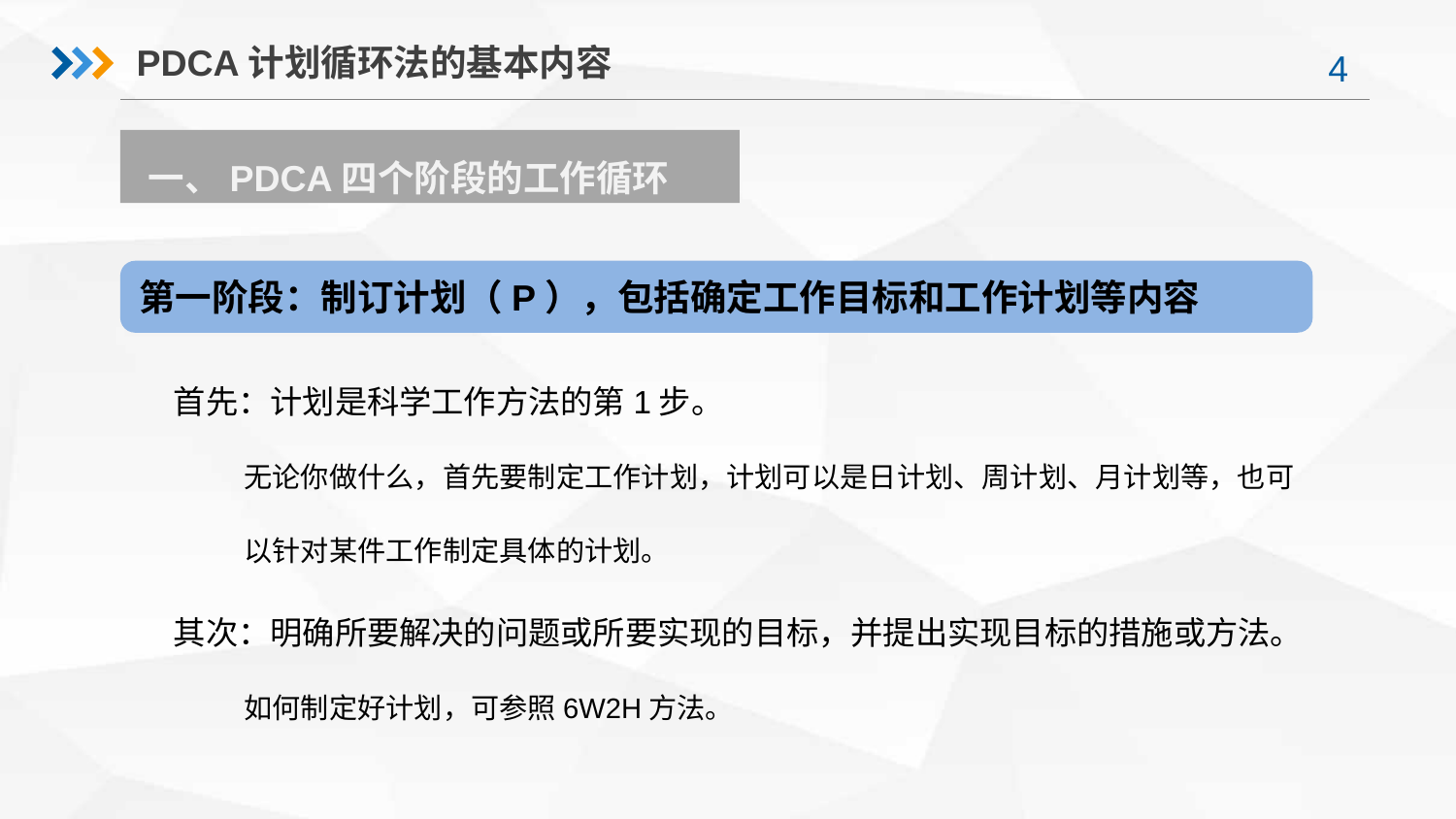

PDCA计划循环法的基本内容
 一、PDCA四个阶段的工作循环

           首先：计划是科学工作方法的第1步。
                        无论你做什么，首先要制定工作计划，计划可以是日计划、周计划、月计划等，也可
                        以针对某件工作制定具体的计划。
           其次：明确所要解决的问题或所要实现的目标，并提出实现目标的措施或方法。
                        如何制定好计划，可参照6W2H方法。

第一阶段：制订计划（P），包括确定工作目标和工作计划等内容